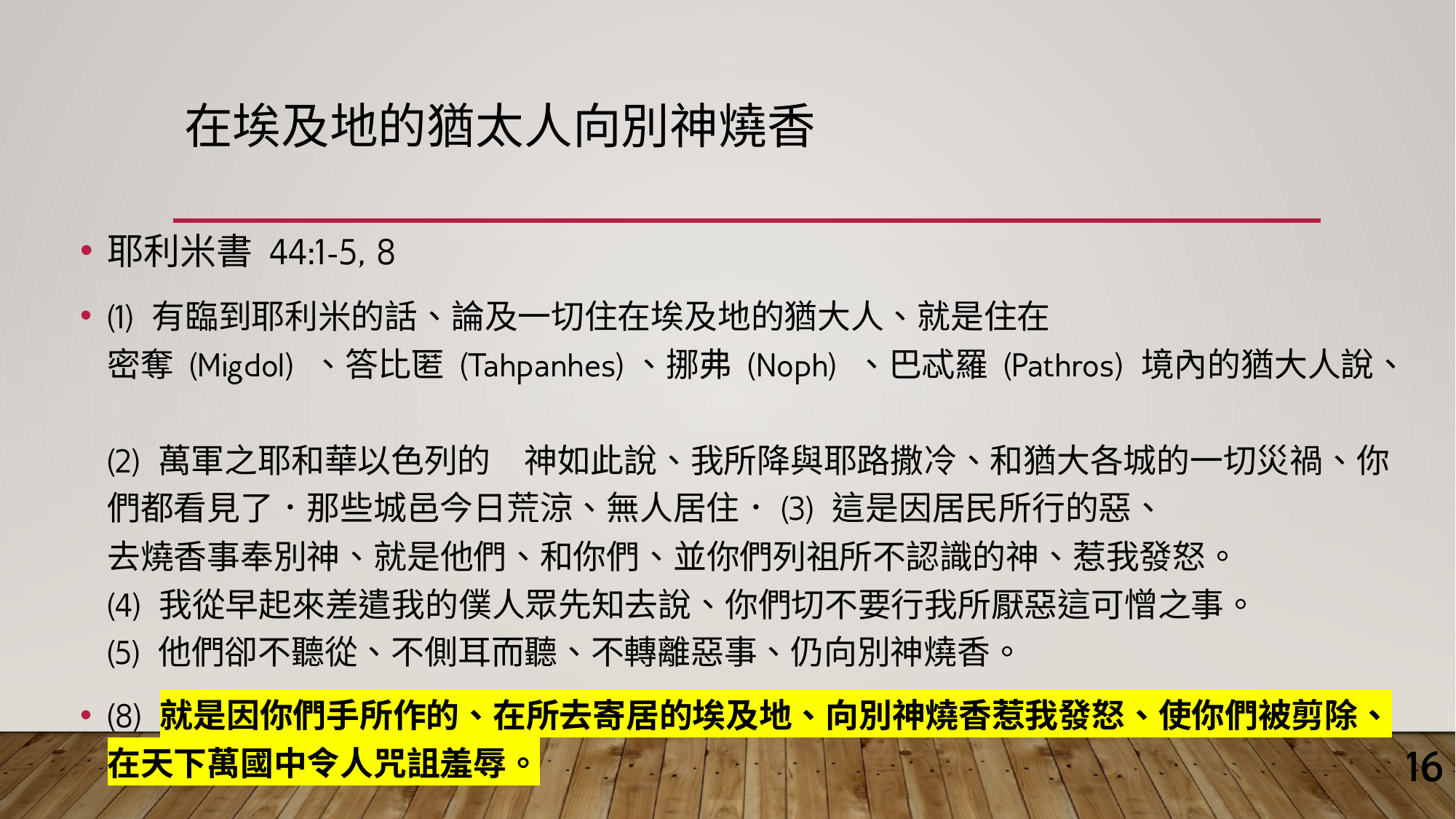

# 在埃及地的猶太人向別神燒香
耶利米書 44:1-5, 8
(1) 有臨到耶利米的話、論及一切住在埃及地的猶大人、就是住在
密奪 (Migdol) 、答比匿 (Tahpanhes)、挪弗 (Noph) 、巴忒羅 (Pathros) 境內的猶大人說、
(2) 萬軍之耶和華以色列的　神如此說、我所降與耶路撒冷、和猶大各城的一切災禍、你們都看見了．那些城邑今日荒涼、無人居住．(3) 這是因居民所行的惡、
去燒香事奉別神、就是他們、和你們、並你們列祖所不認識的神、惹我發怒。
(4) 我從早起來差遣我的僕人眾先知去說、你們切不要行我所厭惡這可憎之事。
(5) 他們卻不聽從、不側耳而聽、不轉離惡事、仍向別神燒香。
(8) 就是因你們手所作的、在所去寄居的埃及地、向別神燒香惹我發怒、使你們被剪除、在天下萬國中令人咒詛羞辱。
16